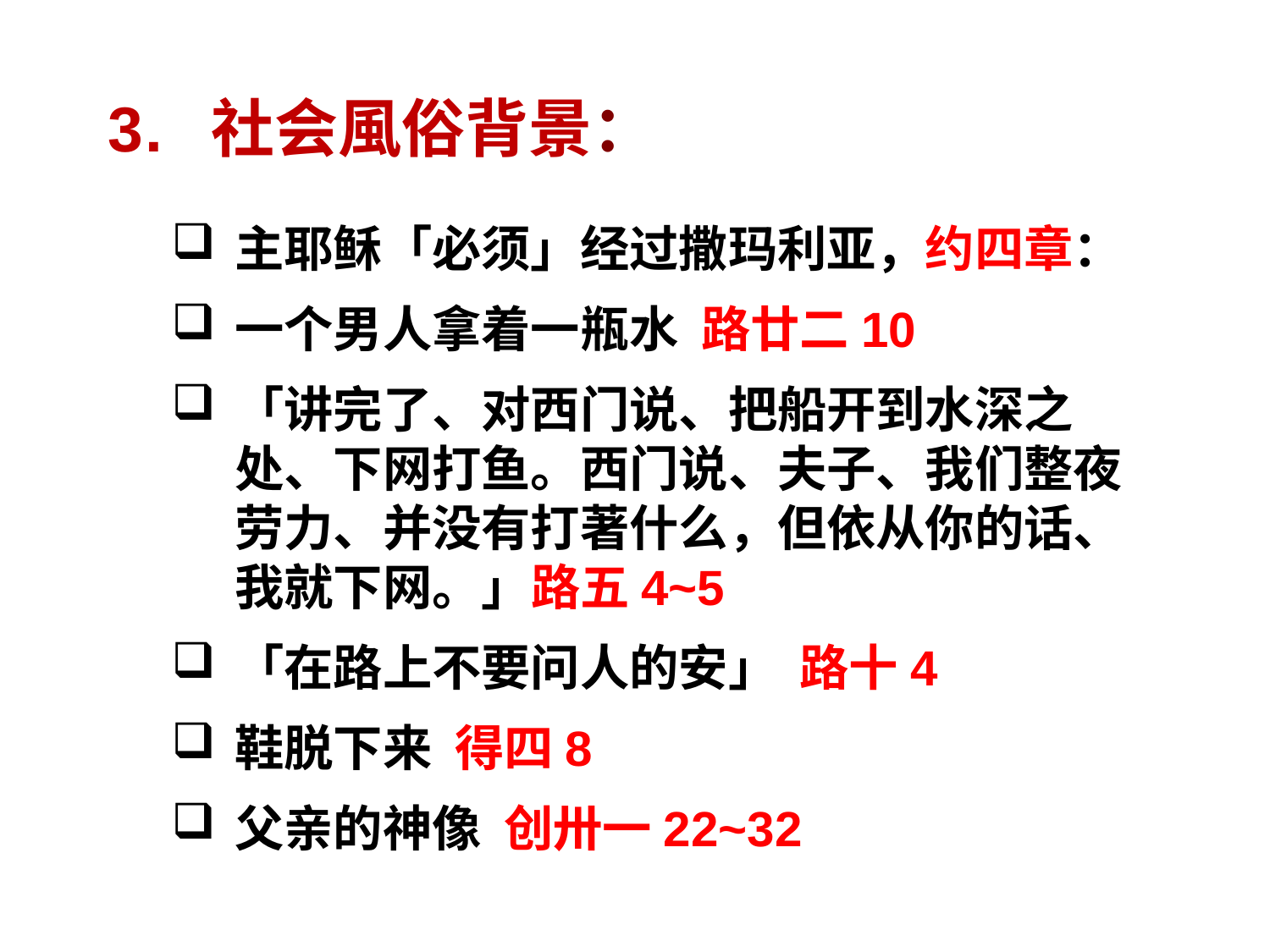

# 社会風俗背景：
主耶稣「必须」经过撒玛利亚，约四章：
一个男人拿着一瓶水  路廿二10
「讲完了、对西门说、把船开到水深之处、下网打鱼。西门说、夫子、我们整夜劳力、并没有打著什么，但依从你的话、我就下网。」路五4~5
「在路上不要问人的安」  路十4
鞋脱下来  得四8
父亲的神像  创卅一22~32